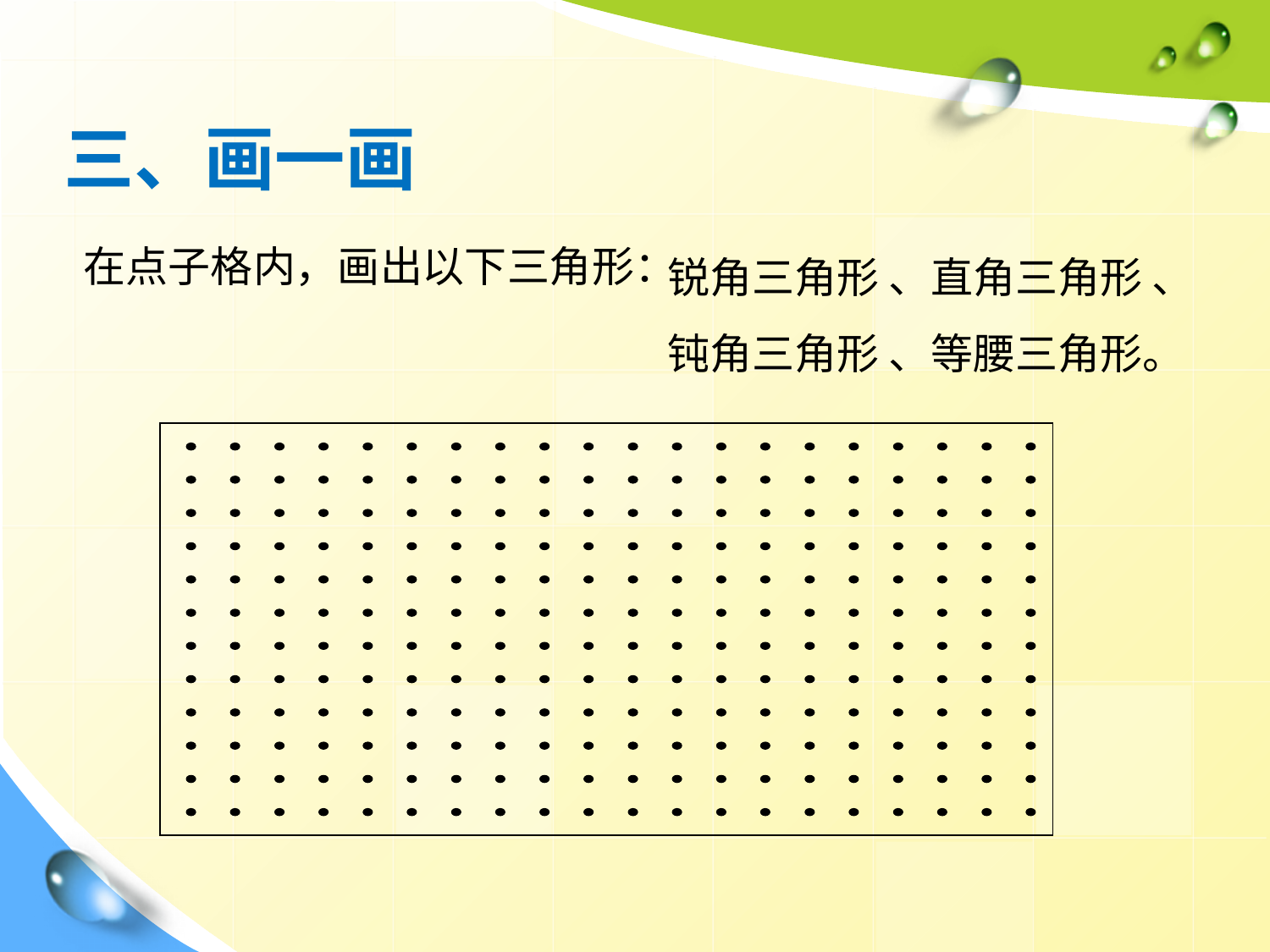

三、画一画
锐角三角形 、直角三角形 、
钝角三角形 、等腰三角形。
在点子格内，画出以下三角形：